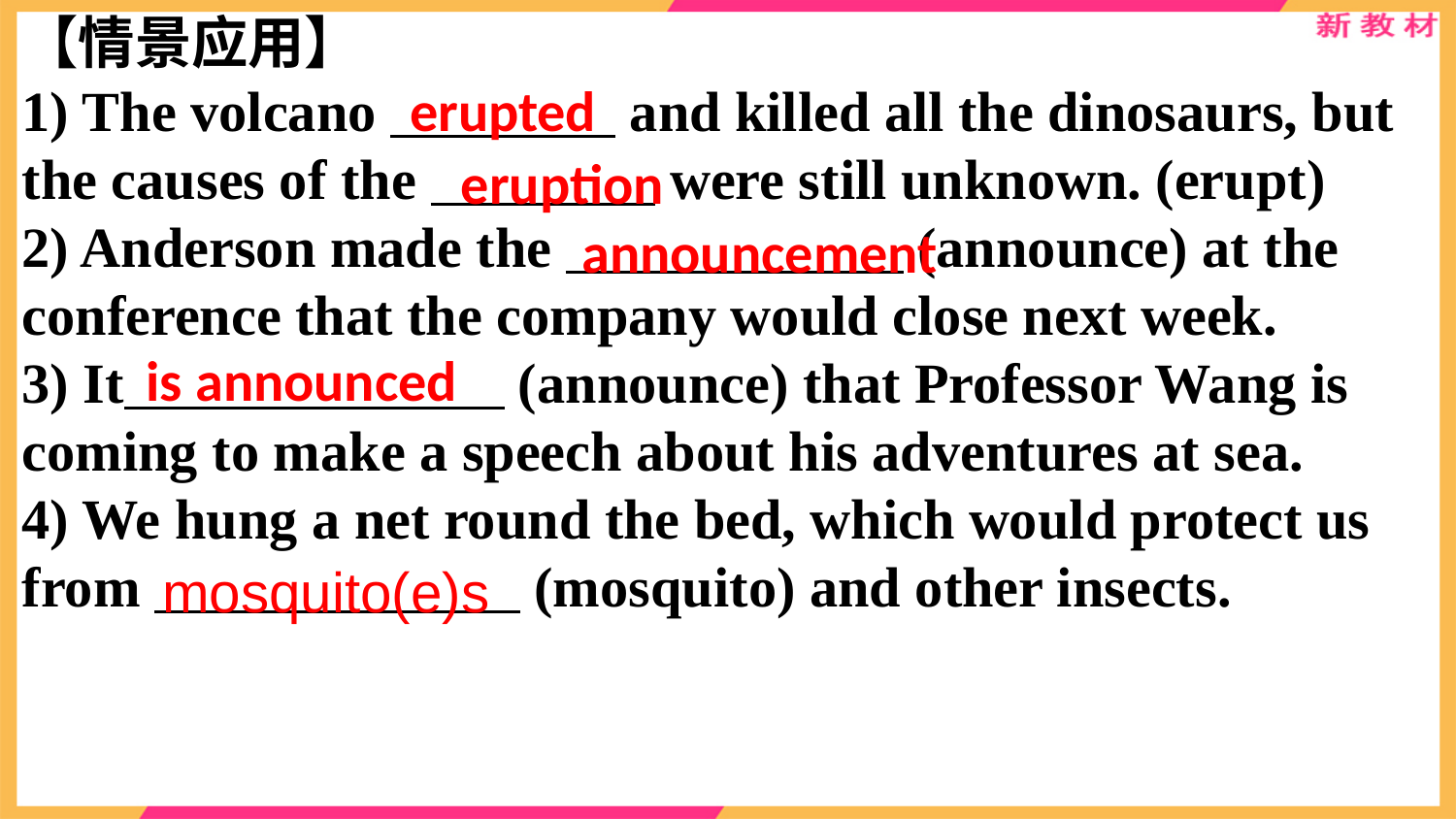

【情景应用】
1) The volcano                  and killed all the dinosaurs, but the causes of the                  were still unknown. (erupt)
2) Anderson made the                          (announce) at the conference that the company would close next week.
3) It                            (announce) that Professor Wang is coming to make a speech about his adventures at sea.
4) We hung a net round the bed, which would protect us from                            (mosquito) and other insects.
erupted
eruption
announcement
is announced
mosquito(e)s